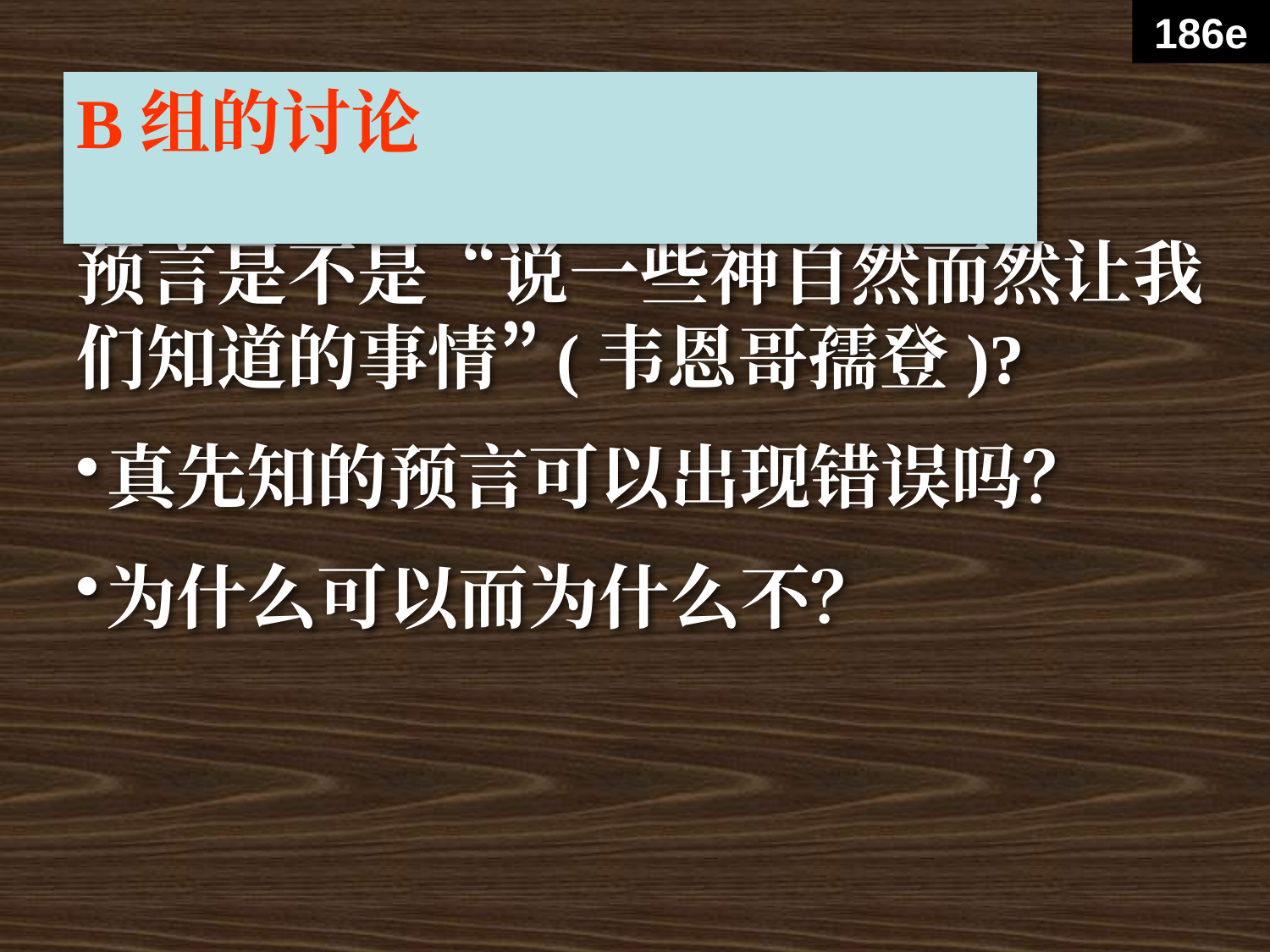

186e
B组的讨论
预言是不是“说一些神自然而然让我们知道的事情”(韦恩哥孺登)?
真先知的预言可以出现错误吗？
为什么可以而为什么不？